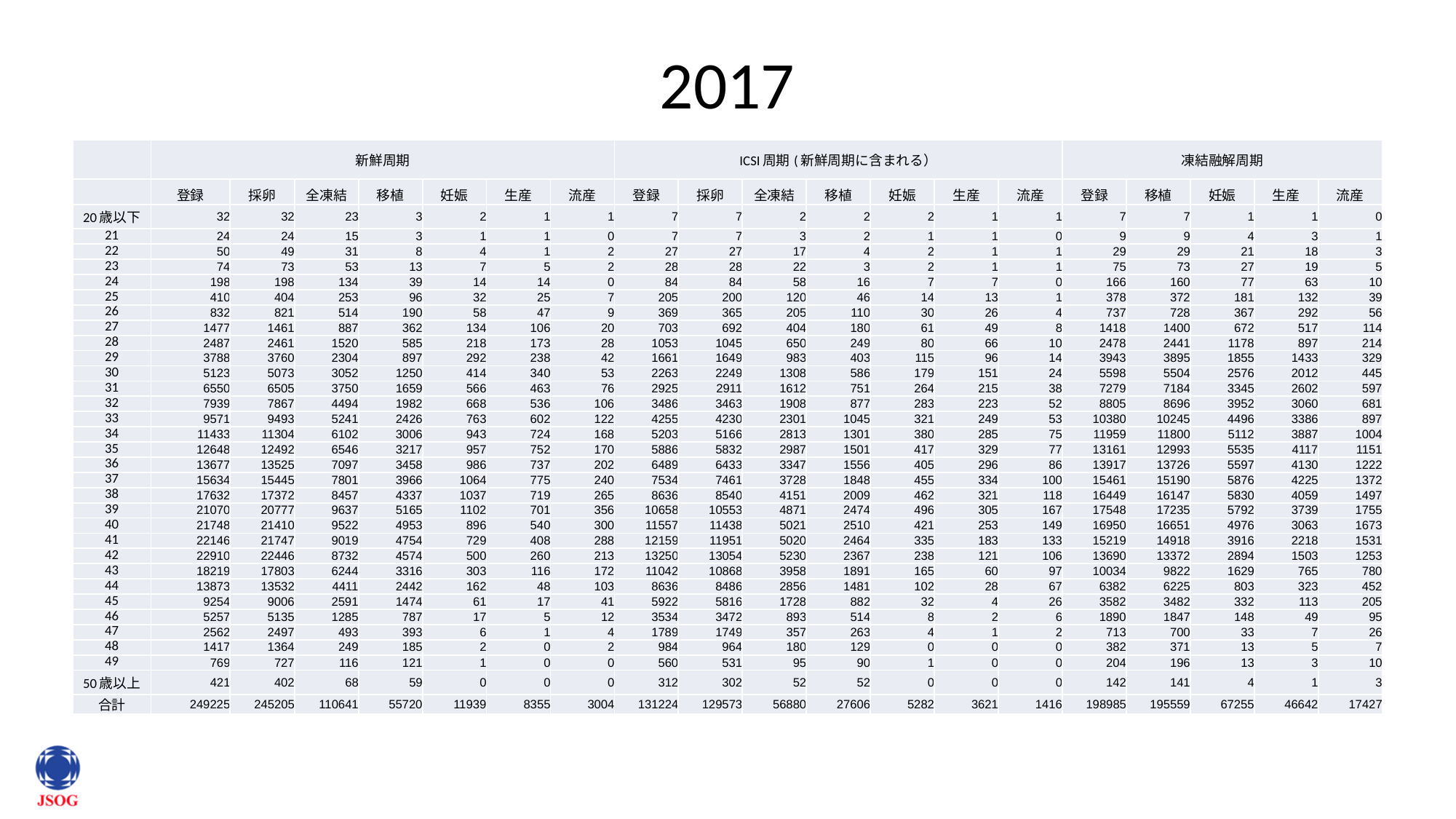

# 2017
|  | 新鮮周期 |  |  |  |  |  |  | ICSI周期(新鮮周期に含まれる） |  |  |  |  |  |  | 凍結融解周期 |  |  |  |  |
| --- | --- | --- | --- | --- | --- | --- | --- | --- | --- | --- | --- | --- | --- | --- | --- | --- | --- | --- | --- |
|  | 登録 | 採卵 | 全凍結 | 移植 | 妊娠 | 生産 | 流産 | 登録 | 採卵 | 全凍結 | 移植 | 妊娠 | 生産 | 流産 | 登録 | 移植 | 妊娠 | 生産 | 流産 |
| 20歳以下 | 32 | 32 | 23 | 3 | 2 | 1 | 1 | 7 | 7 | 2 | 2 | 2 | 1 | 1 | 7 | 7 | 1 | 1 | 0 |
| 21 | 24 | 24 | 15 | 3 | 1 | 1 | 0 | 7 | 7 | 3 | 2 | 1 | 1 | 0 | 9 | 9 | 4 | 3 | 1 |
| 22 | 50 | 49 | 31 | 8 | 4 | 1 | 2 | 27 | 27 | 17 | 4 | 2 | 1 | 1 | 29 | 29 | 21 | 18 | 3 |
| 23 | 74 | 73 | 53 | 13 | 7 | 5 | 2 | 28 | 28 | 22 | 3 | 2 | 1 | 1 | 75 | 73 | 27 | 19 | 5 |
| 24 | 198 | 198 | 134 | 39 | 14 | 14 | 0 | 84 | 84 | 58 | 16 | 7 | 7 | 0 | 166 | 160 | 77 | 63 | 10 |
| 25 | 410 | 404 | 253 | 96 | 32 | 25 | 7 | 205 | 200 | 120 | 46 | 14 | 13 | 1 | 378 | 372 | 181 | 132 | 39 |
| 26 | 832 | 821 | 514 | 190 | 58 | 47 | 9 | 369 | 365 | 205 | 110 | 30 | 26 | 4 | 737 | 728 | 367 | 292 | 56 |
| 27 | 1477 | 1461 | 887 | 362 | 134 | 106 | 20 | 703 | 692 | 404 | 180 | 61 | 49 | 8 | 1418 | 1400 | 672 | 517 | 114 |
| 28 | 2487 | 2461 | 1520 | 585 | 218 | 173 | 28 | 1053 | 1045 | 650 | 249 | 80 | 66 | 10 | 2478 | 2441 | 1178 | 897 | 214 |
| 29 | 3788 | 3760 | 2304 | 897 | 292 | 238 | 42 | 1661 | 1649 | 983 | 403 | 115 | 96 | 14 | 3943 | 3895 | 1855 | 1433 | 329 |
| 30 | 5123 | 5073 | 3052 | 1250 | 414 | 340 | 53 | 2263 | 2249 | 1308 | 586 | 179 | 151 | 24 | 5598 | 5504 | 2576 | 2012 | 445 |
| 31 | 6550 | 6505 | 3750 | 1659 | 566 | 463 | 76 | 2925 | 2911 | 1612 | 751 | 264 | 215 | 38 | 7279 | 7184 | 3345 | 2602 | 597 |
| 32 | 7939 | 7867 | 4494 | 1982 | 668 | 536 | 106 | 3486 | 3463 | 1908 | 877 | 283 | 223 | 52 | 8805 | 8696 | 3952 | 3060 | 681 |
| 33 | 9571 | 9493 | 5241 | 2426 | 763 | 602 | 122 | 4255 | 4230 | 2301 | 1045 | 321 | 249 | 53 | 10380 | 10245 | 4496 | 3386 | 897 |
| 34 | 11433 | 11304 | 6102 | 3006 | 943 | 724 | 168 | 5203 | 5166 | 2813 | 1301 | 380 | 285 | 75 | 11959 | 11800 | 5112 | 3887 | 1004 |
| 35 | 12648 | 12492 | 6546 | 3217 | 957 | 752 | 170 | 5886 | 5832 | 2987 | 1501 | 417 | 329 | 77 | 13161 | 12993 | 5535 | 4117 | 1151 |
| 36 | 13677 | 13525 | 7097 | 3458 | 986 | 737 | 202 | 6489 | 6433 | 3347 | 1556 | 405 | 296 | 86 | 13917 | 13726 | 5597 | 4130 | 1222 |
| 37 | 15634 | 15445 | 7801 | 3966 | 1064 | 775 | 240 | 7534 | 7461 | 3728 | 1848 | 455 | 334 | 100 | 15461 | 15190 | 5876 | 4225 | 1372 |
| 38 | 17632 | 17372 | 8457 | 4337 | 1037 | 719 | 265 | 8636 | 8540 | 4151 | 2009 | 462 | 321 | 118 | 16449 | 16147 | 5830 | 4059 | 1497 |
| 39 | 21070 | 20777 | 9637 | 5165 | 1102 | 701 | 356 | 10658 | 10553 | 4871 | 2474 | 496 | 305 | 167 | 17548 | 17235 | 5792 | 3739 | 1755 |
| 40 | 21748 | 21410 | 9522 | 4953 | 896 | 540 | 300 | 11557 | 11438 | 5021 | 2510 | 421 | 253 | 149 | 16950 | 16651 | 4976 | 3063 | 1673 |
| 41 | 22146 | 21747 | 9019 | 4754 | 729 | 408 | 288 | 12159 | 11951 | 5020 | 2464 | 335 | 183 | 133 | 15219 | 14918 | 3916 | 2218 | 1531 |
| 42 | 22910 | 22446 | 8732 | 4574 | 500 | 260 | 213 | 13250 | 13054 | 5230 | 2367 | 238 | 121 | 106 | 13690 | 13372 | 2894 | 1503 | 1253 |
| 43 | 18219 | 17803 | 6244 | 3316 | 303 | 116 | 172 | 11042 | 10868 | 3958 | 1891 | 165 | 60 | 97 | 10034 | 9822 | 1629 | 765 | 780 |
| 44 | 13873 | 13532 | 4411 | 2442 | 162 | 48 | 103 | 8636 | 8486 | 2856 | 1481 | 102 | 28 | 67 | 6382 | 6225 | 803 | 323 | 452 |
| 45 | 9254 | 9006 | 2591 | 1474 | 61 | 17 | 41 | 5922 | 5816 | 1728 | 882 | 32 | 4 | 26 | 3582 | 3482 | 332 | 113 | 205 |
| 46 | 5257 | 5135 | 1285 | 787 | 17 | 5 | 12 | 3534 | 3472 | 893 | 514 | 8 | 2 | 6 | 1890 | 1847 | 148 | 49 | 95 |
| 47 | 2562 | 2497 | 493 | 393 | 6 | 1 | 4 | 1789 | 1749 | 357 | 263 | 4 | 1 | 2 | 713 | 700 | 33 | 7 | 26 |
| 48 | 1417 | 1364 | 249 | 185 | 2 | 0 | 2 | 984 | 964 | 180 | 129 | 0 | 0 | 0 | 382 | 371 | 13 | 5 | 7 |
| 49 | 769 | 727 | 116 | 121 | 1 | 0 | 0 | 560 | 531 | 95 | 90 | 1 | 0 | 0 | 204 | 196 | 13 | 3 | 10 |
| 50歳以上 | 421 | 402 | 68 | 59 | 0 | 0 | 0 | 312 | 302 | 52 | 52 | 0 | 0 | 0 | 142 | 141 | 4 | 1 | 3 |
| 合計 | 249225 | 245205 | 110641 | 55720 | 11939 | 8355 | 3004 | 131224 | 129573 | 56880 | 27606 | 5282 | 3621 | 1416 | 198985 | 195559 | 67255 | 46642 | 17427 |